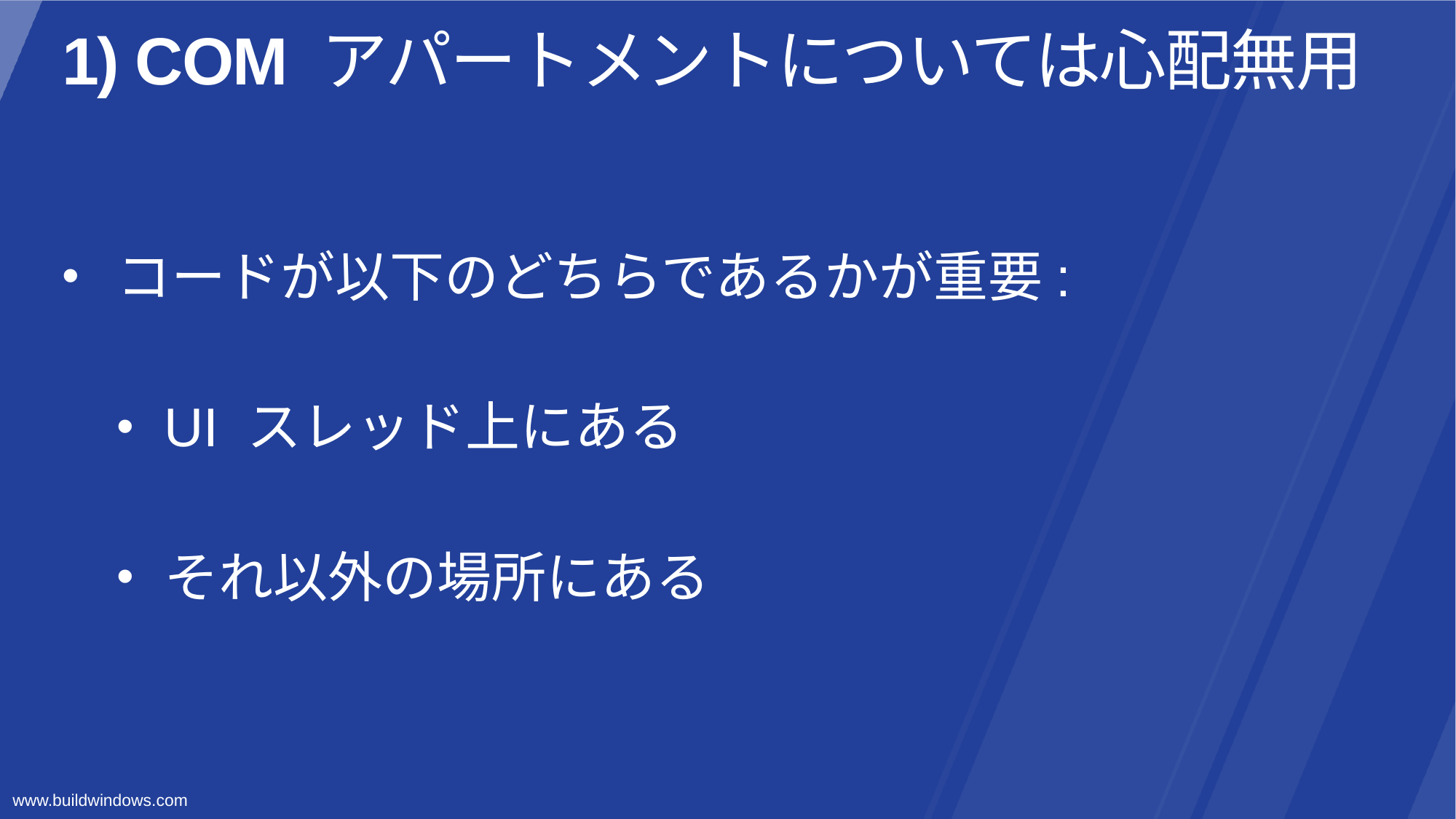

# 1) COM アパートメントについては心配無用

コードが以下のどちらであるかが重要:

UI スレッド上にある

それ以外の場所にある